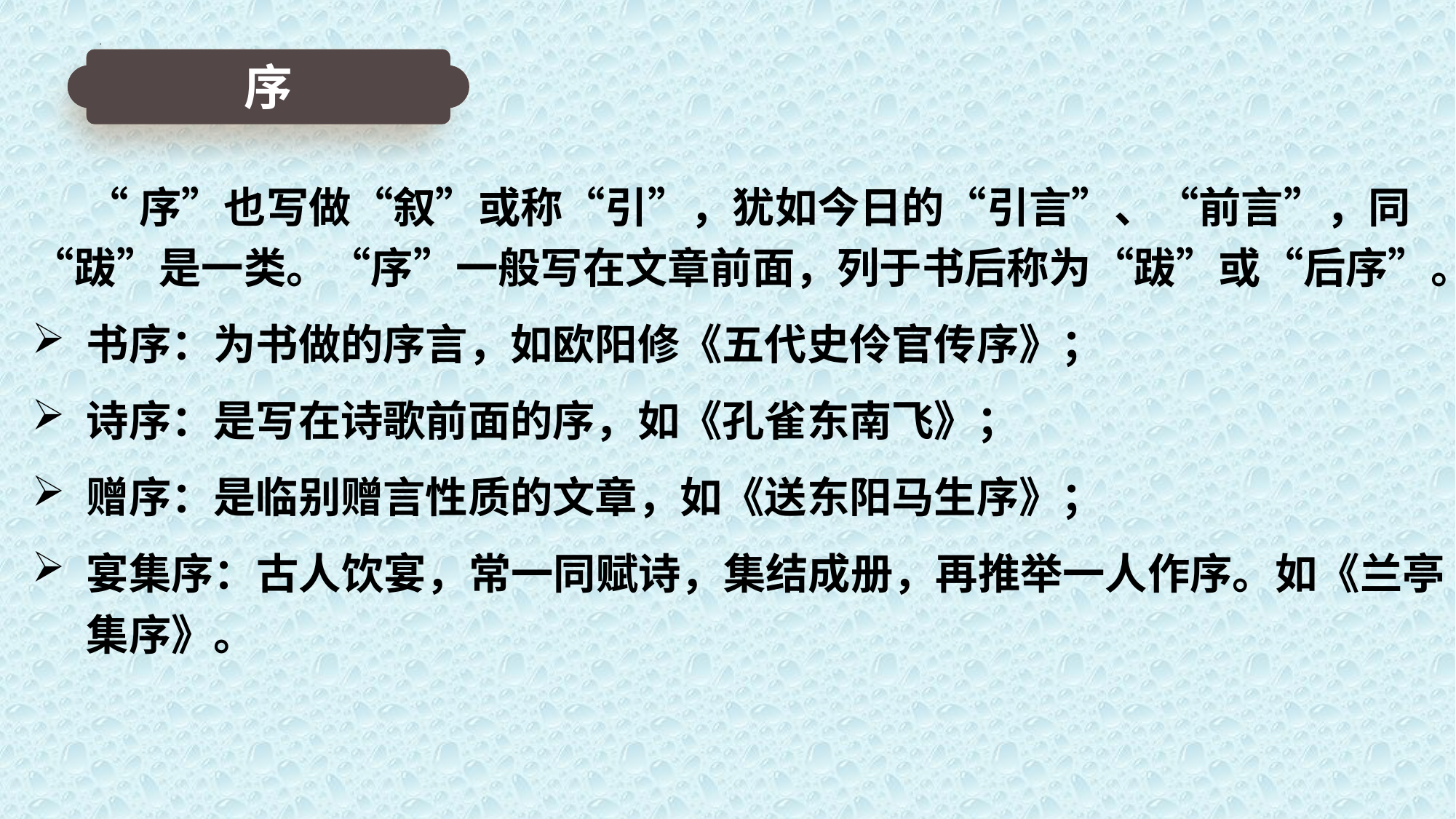

序

“序”也写做“叙”或称“引”，犹如今日的“引言”、“前言”，同“跋”是一类。“序”一般写在文章前面，列于书后称为“跋”或“后序”。
书序：为书做的序言，如欧阳修《五代史伶官传序》；
诗序：是写在诗歌前面的序，如《孔雀东南飞》；
赠序：是临别赠言性质的文章，如《送东阳马生序》；
宴集序：古人饮宴，常一同赋诗，集结成册，再推举一人作序。如《兰亭集序》。